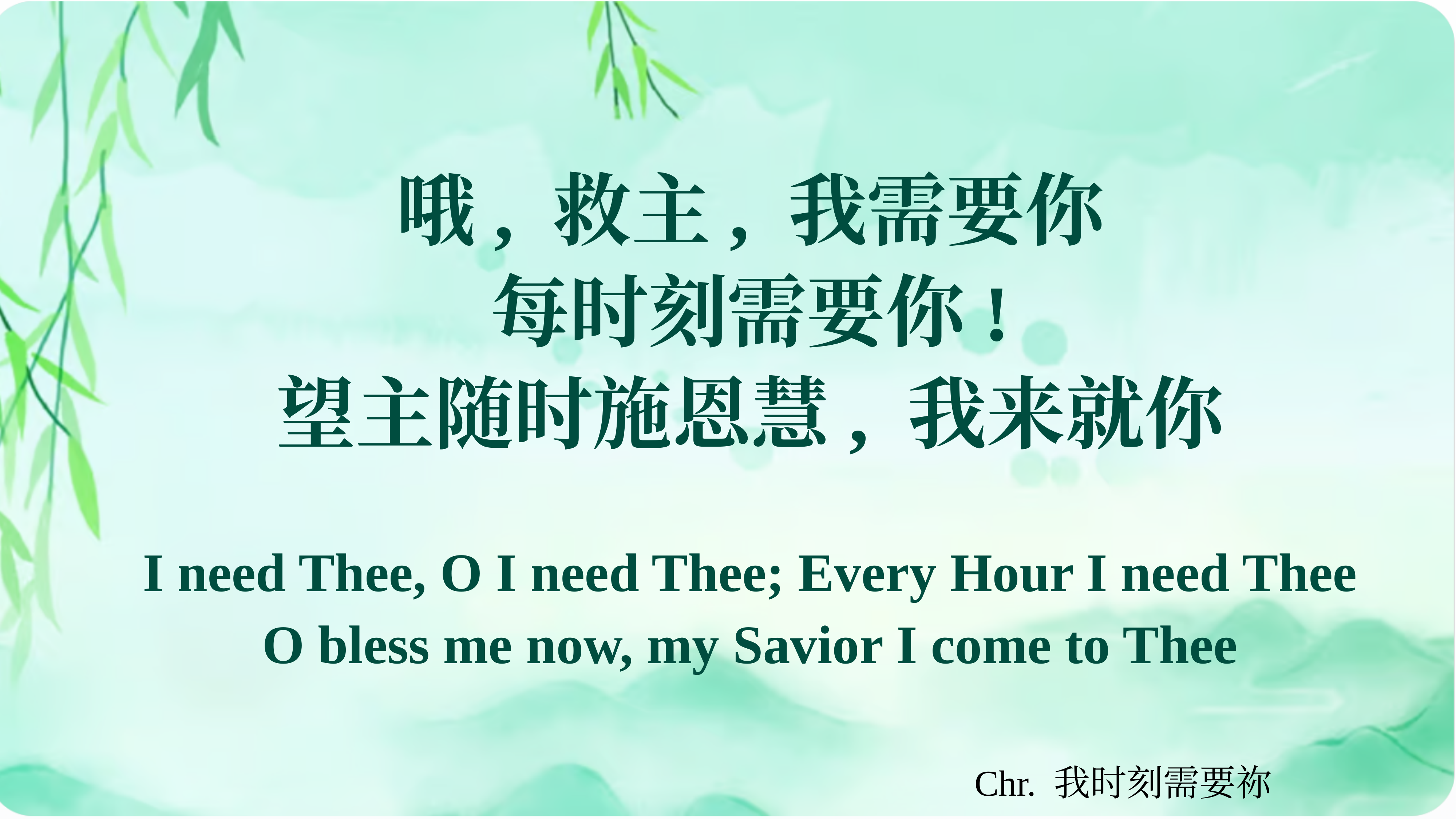

哦, 救主, 我需要你
每时刻需要你!
望主随时施恩慧, 我来就你

I need Thee, O I need Thee; Every Hour I need Thee
O bless me now, my Savior I come to Thee
Chr. 我时刻需要祢